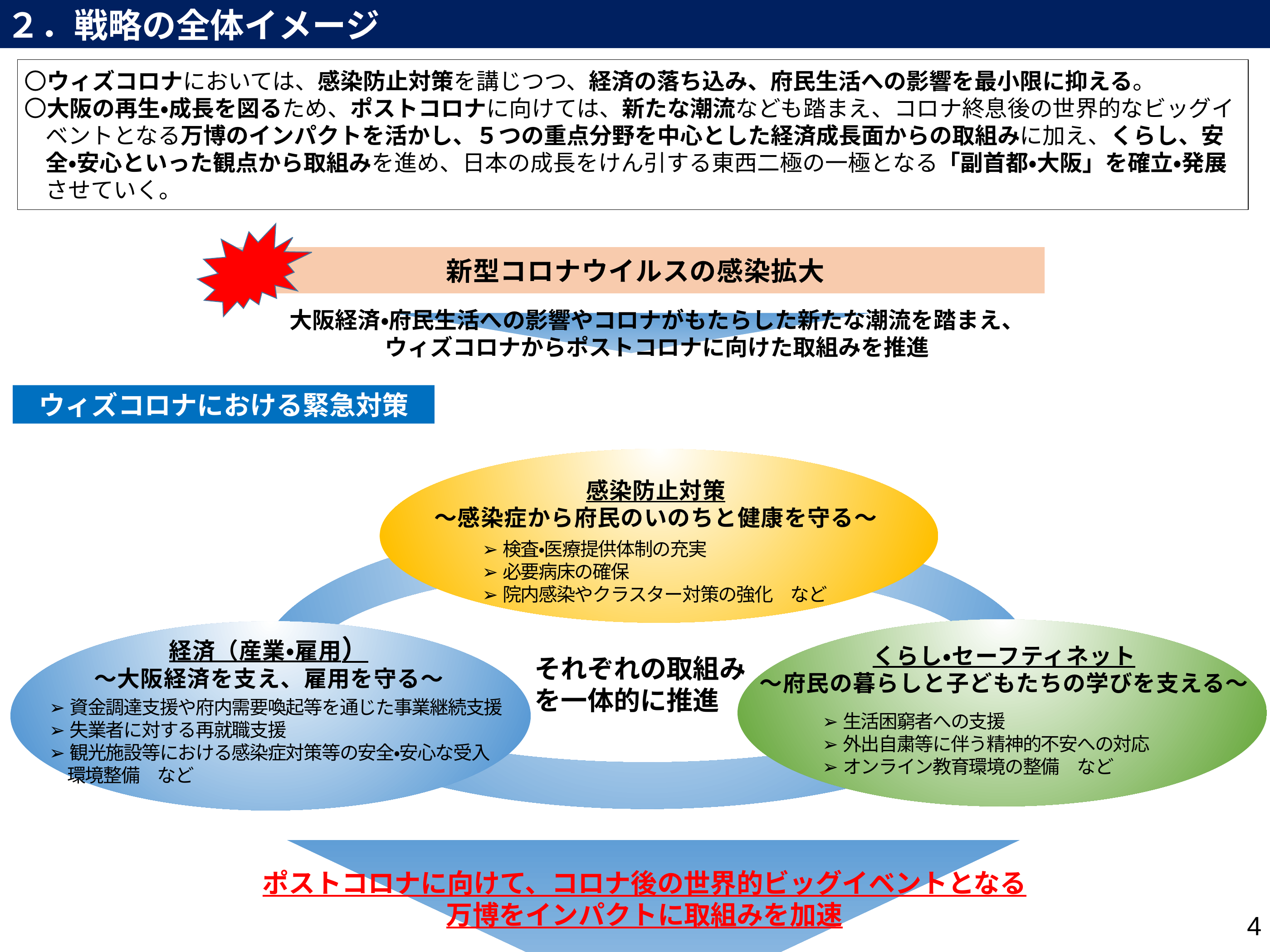

２．戦略の全体イメージ
４．ポストコロナに向けて大阪がめざす姿
〇ウィズコロナにおいては、感染防止対策を講じつつ、経済の落ち込み、府民生活への影響を最小限に抑える。
〇大阪の再生・成長を図るため、ポストコロナに向けては、新たな潮流なども踏まえ、コロナ終息後の世界的なビッグイベントとなる万博のインパクトを活かし、５つの重点分野を中心とした経済成長面からの取組みに加え、くらし、安全・安心といった観点から取組みを進め、日本の成長をけん引する東西二極の一極となる「副首都・大阪」を確立・発展させていく。

新型コロナウイルスの感染拡大
大阪経済・府民生活への影響やコロナがもたらした新たな潮流を踏まえ、
ウィズコロナからポストコロナに向けた取組みを推進

ウィズコロナにおける緊急対策

感染防止対策
〜感染症から府民のいのちと健康を守る〜

➢検査・医療提供体制の充実
➢必要病床の確保
➢院内感染やクラスター対策の強化　など

経済（産業・雇用）
〜大阪経済を支え、雇用を守る〜
くらし・セーフティネット
〜府民の暮らしと子どもたちの学びを支える〜
それぞれの取組みを一体的に推進
➢資金調達支援や府内需要喚起等を通じた事業継続支援
➢失業者に対する再就職支援
➢観光施設等における感染症対策等の安全・安心な受入
　環境整備　など
➢生活困窮者への支援
➢外出自粛等に伴う精神的不安への対応
➢オンライン教育環境の整備　など

ポストコロナに向けて、コロナ後の世界的ビッグイベントとなる万博をインパクトに取組みを加速
4